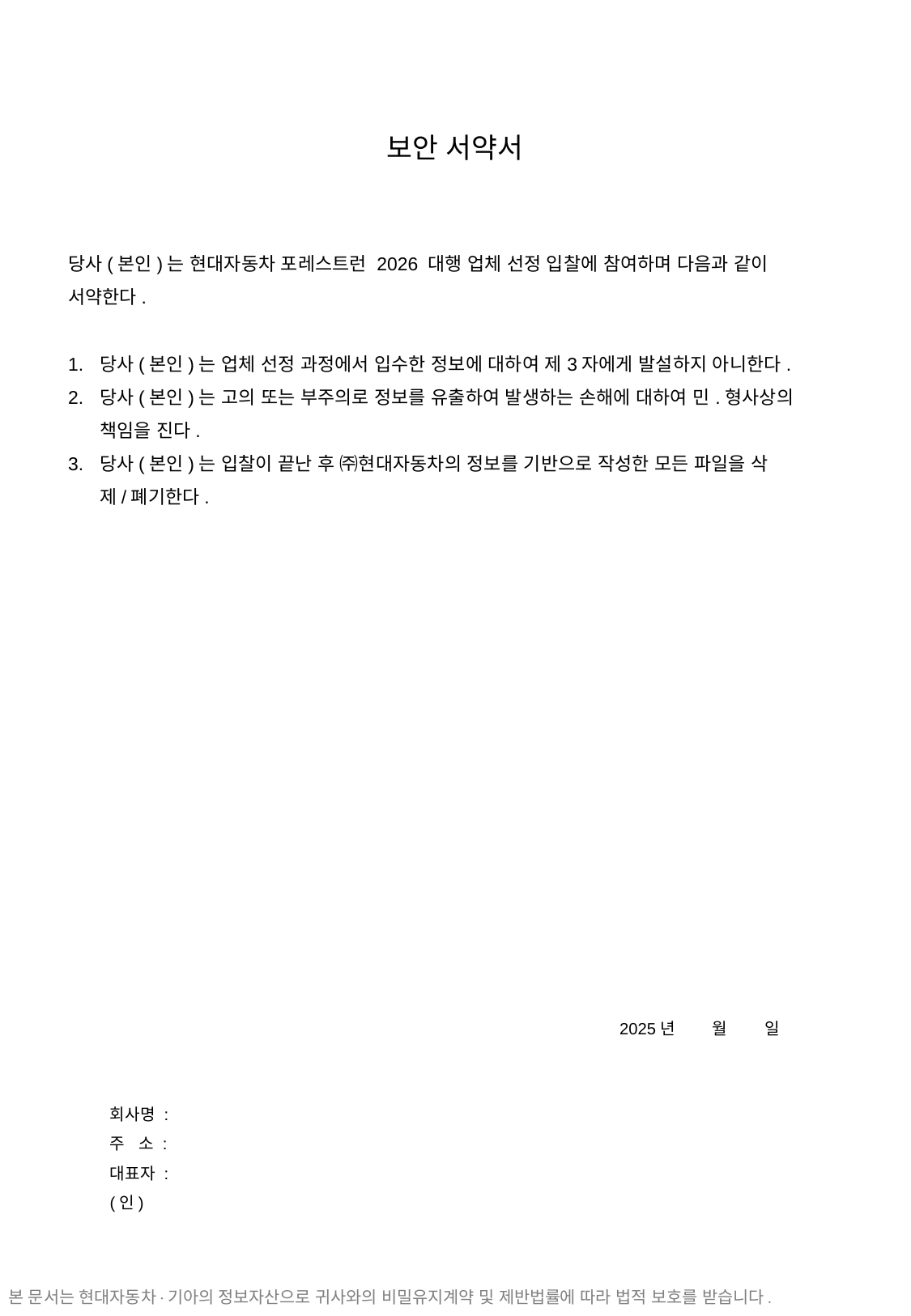

보안 서약서
당사(본인)는 현대자동차 포레스트런 2026 대행 업체 선정 입찰에 참여하며 다음과 같이 서약한다.

당사(본인)는 업체 선정 과정에서 입수한 정보에 대하여 제3자에게 발설하지 아니한다.
당사(본인)는 고의 또는 부주의로 정보를 유출하여 발생하는 손해에 대하여 민.형사상의 책임을 진다.
당사(본인)는 입찰이 끝난 후 ㈜현대자동차의 정보를 기반으로 작성한 모든 파일을 삭제/폐기한다.
2025년        월        일
회사명 :
주   소 :
대표자 :                                           (인)